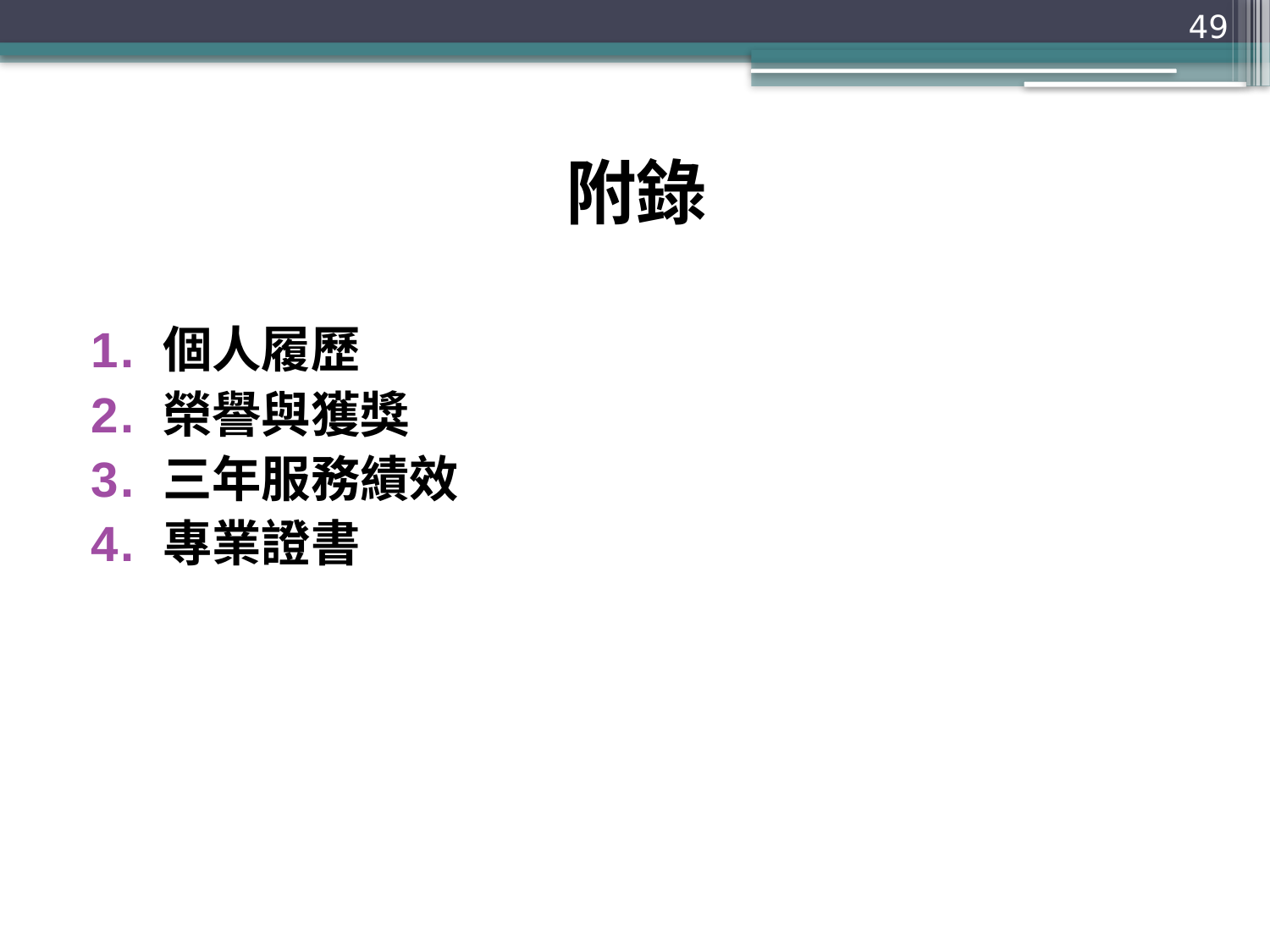

49
# 附錄
個人履歷
榮譽與獲獎
三年服務績效
專業證書